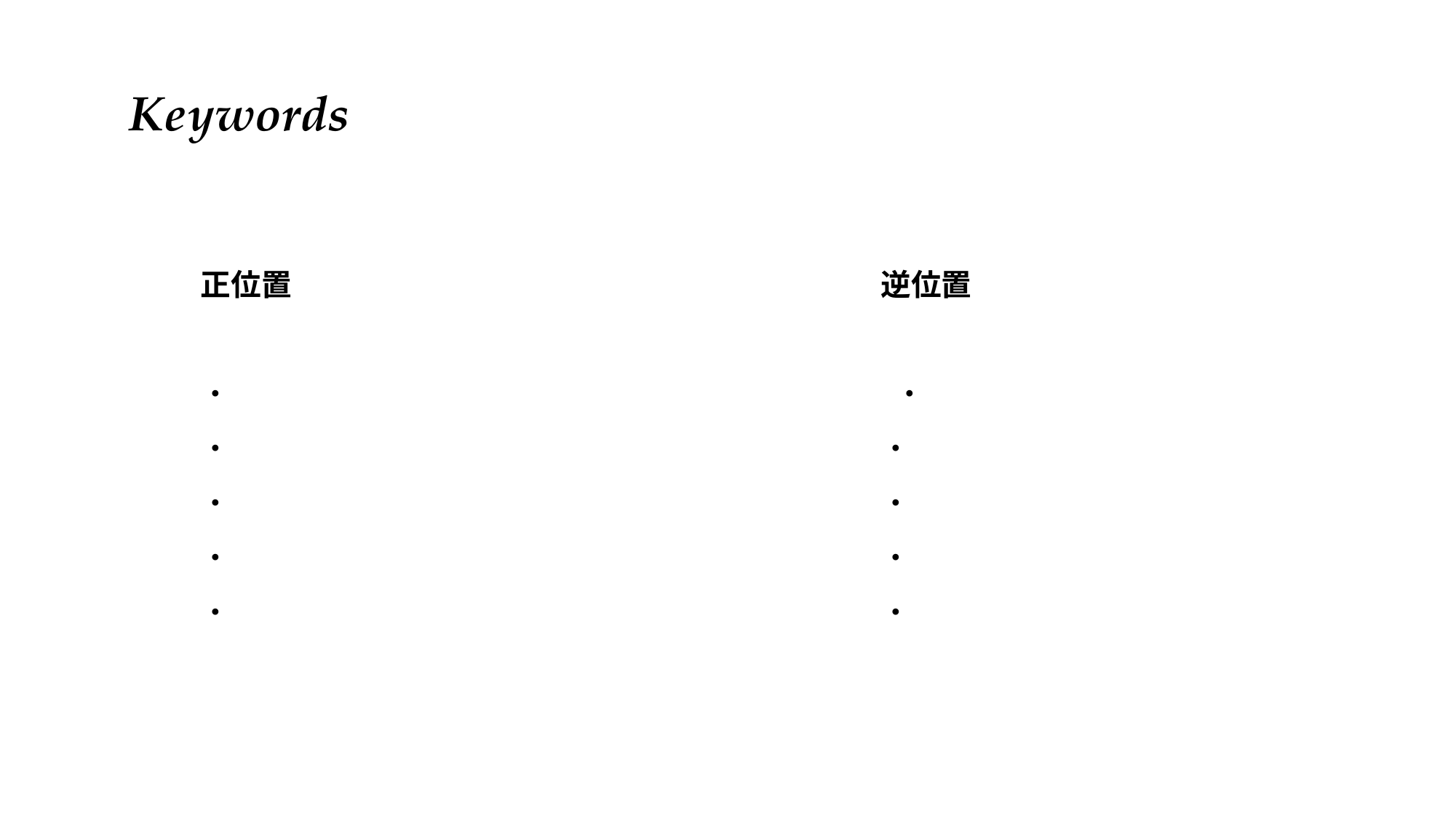

Keywords
正位置

・
・
・
・
・
逆位置

 ・
・
・
・
・